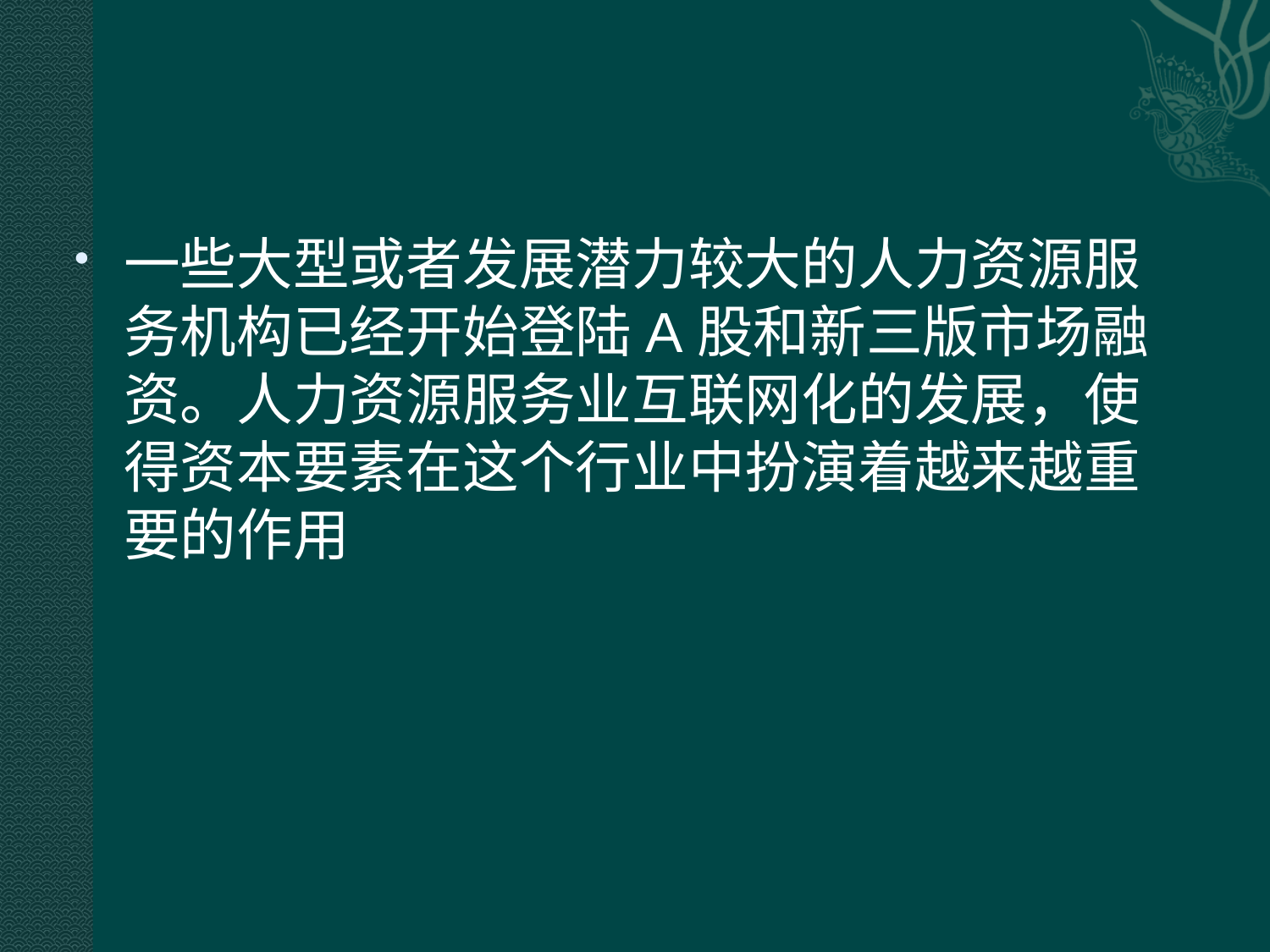

#
一些大型或者发展潜力较大的人力资源服务机构已经开始登陆A股和新三版市场融资。人力资源服务业互联网化的发展，使得资本要素在这个行业中扮演着越来越重要的作用